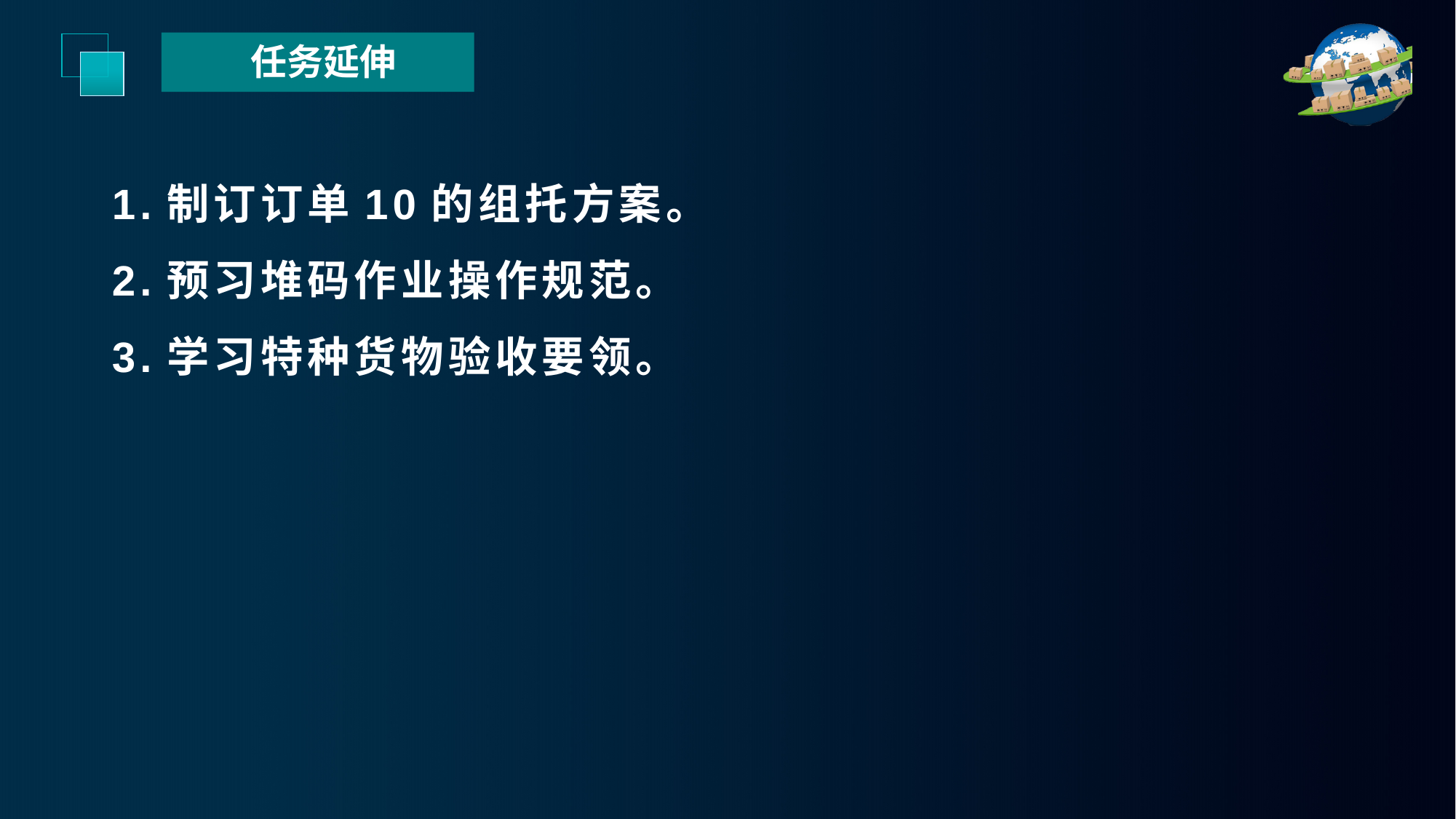

任务延伸
1.制订订单10的组托方案。
2.预习堆码作业操作规范。
3.学习特种货物验收要领。
延时符